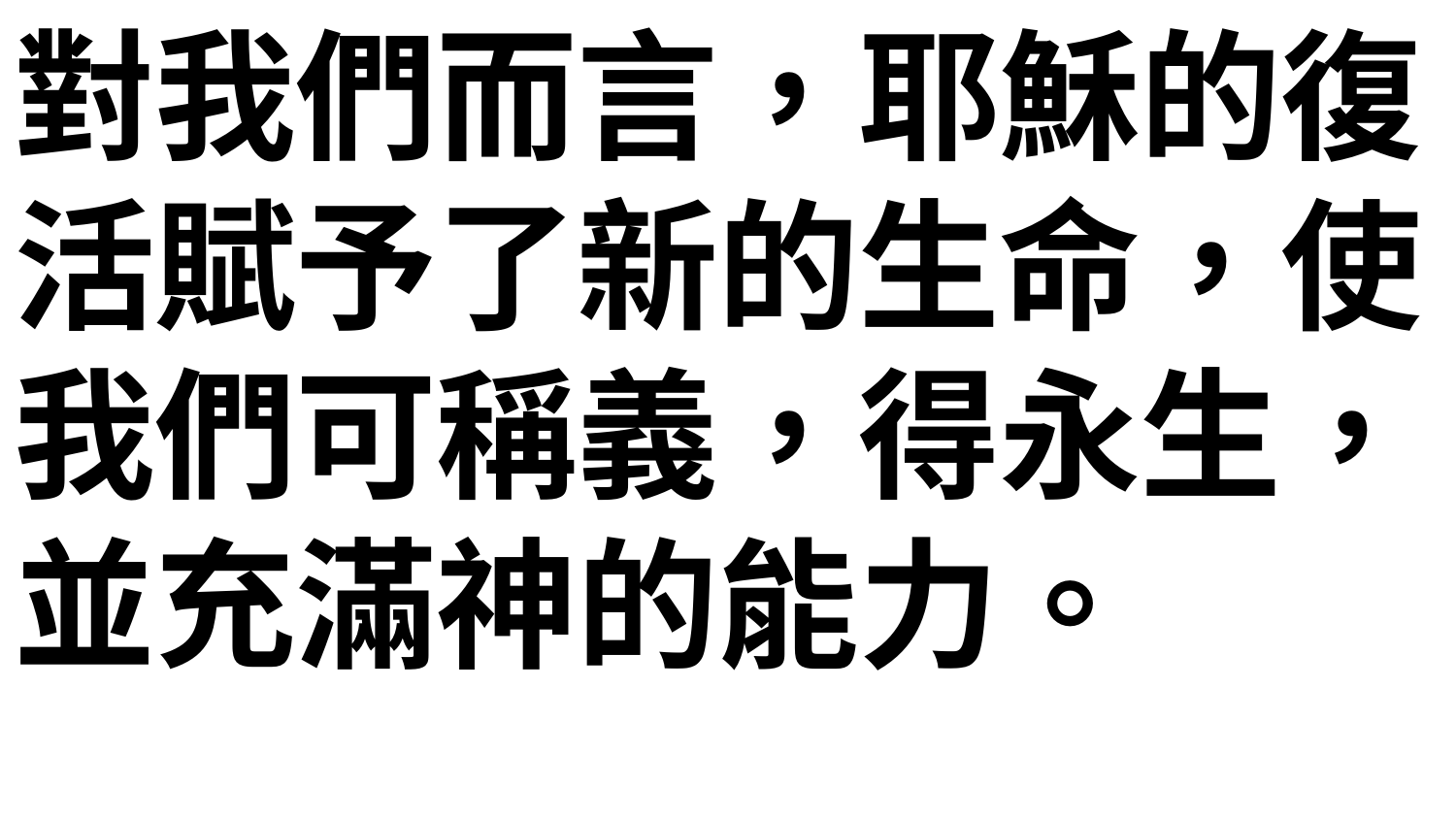

對我們而言，耶穌的復活賦予了新的生命，使我們可稱義，得永生，並充滿神的能力。